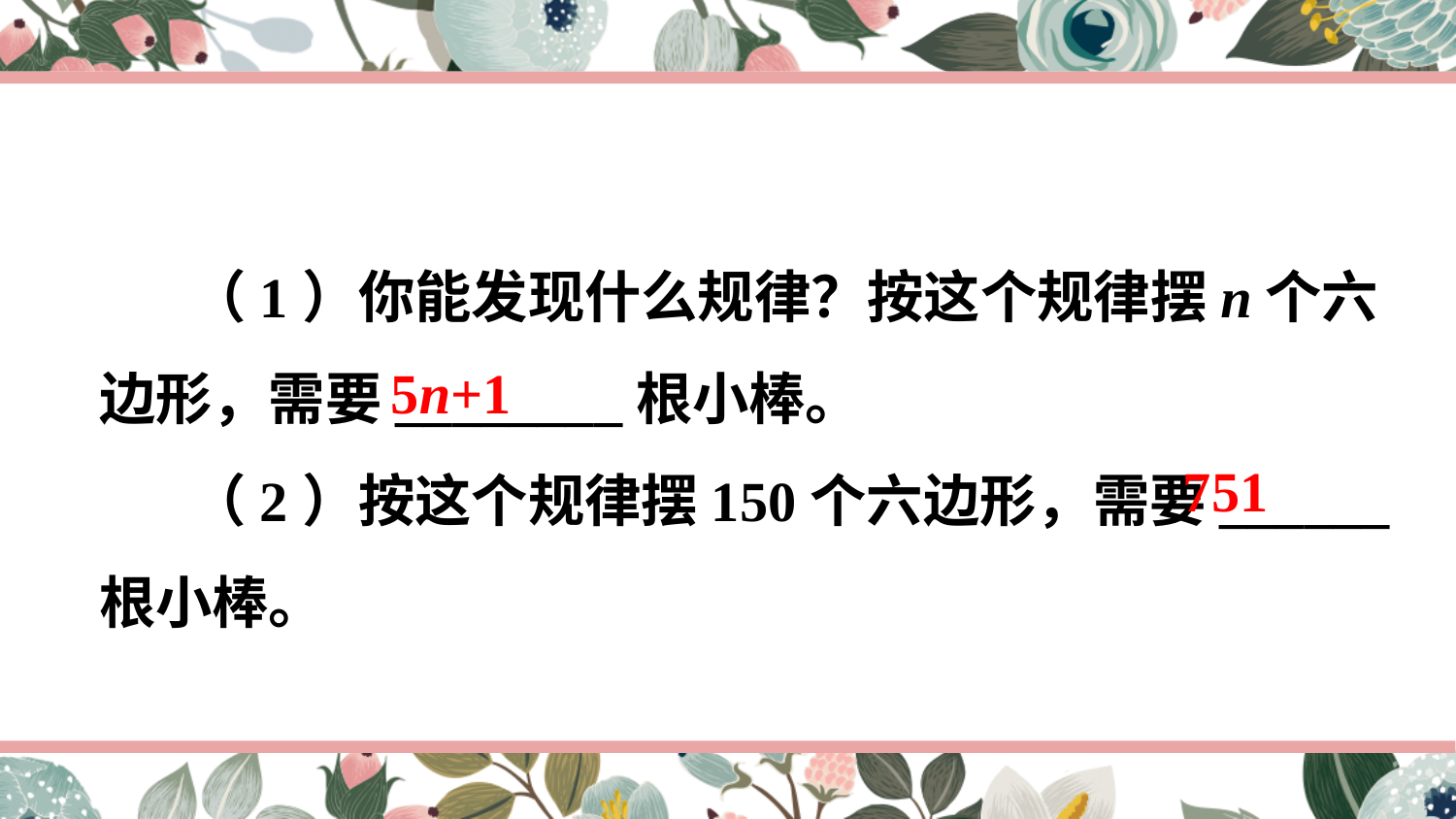

（1）你能发现什么规律？按这个规律摆n个六边形，需要________根小棒。
      （2）按这个规律摆150个六边形，需要______根小棒。
5n+1
751